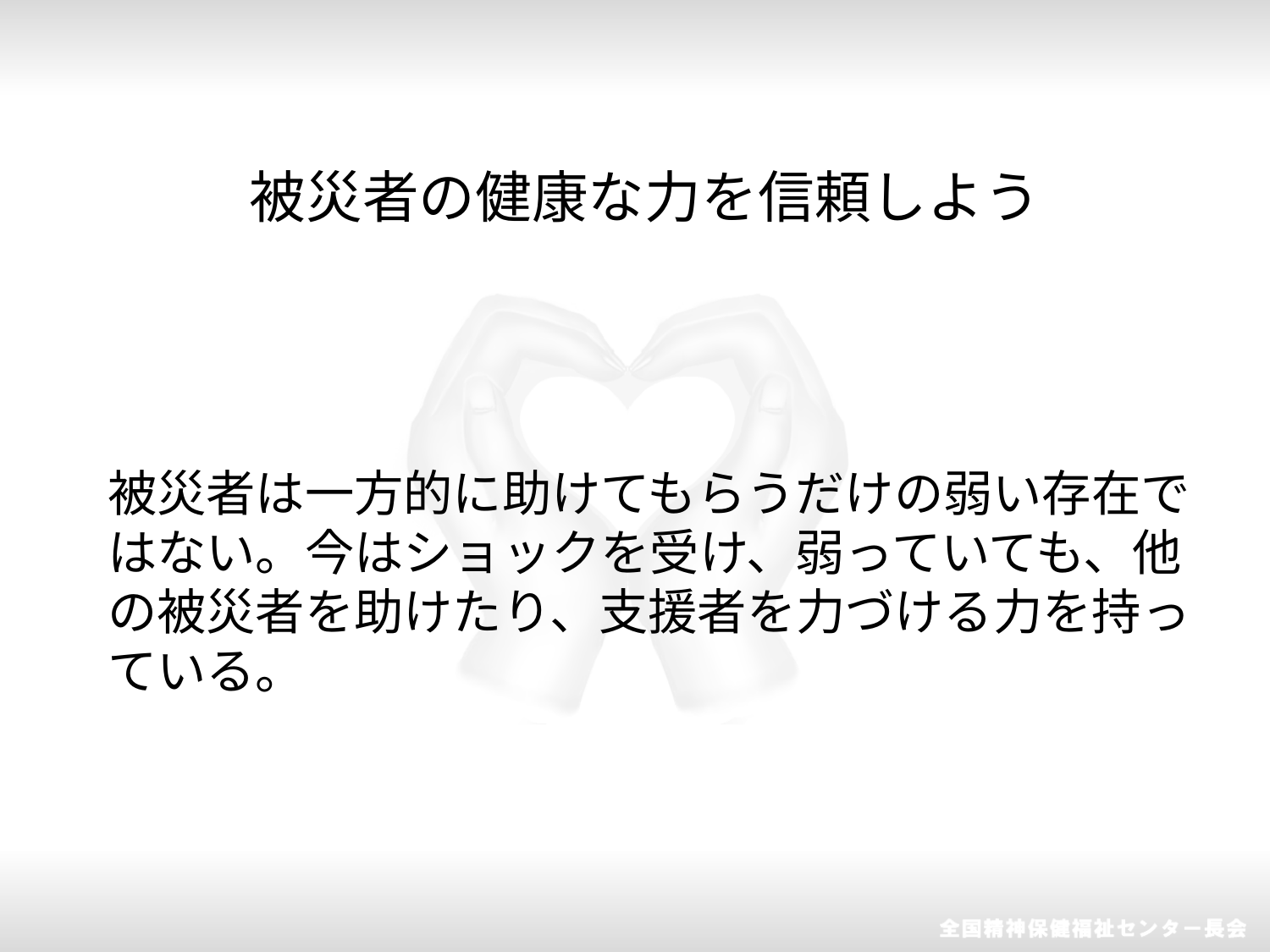

被災者の健康な力を信頼しよう
被災者は一方的に助けてもらうだけの弱い存在ではない。今はショックを受け、弱っていても、他の被災者を助けたり、支援者を力づける力を持っている。